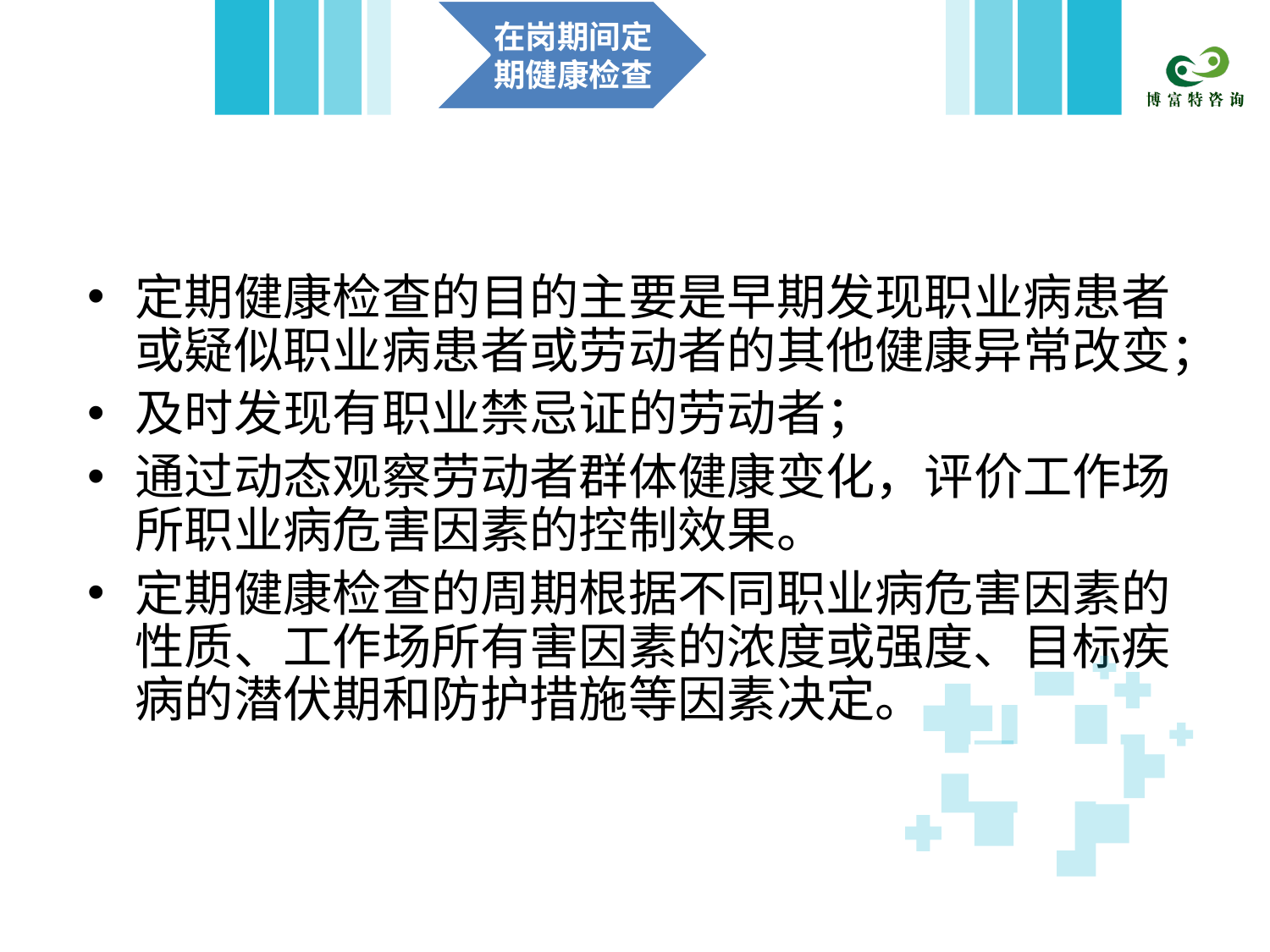

在岗期间定期健康检查
定期健康检查的目的主要是早期发现职业病患者或疑似职业病患者或劳动者的其他健康异常改变；
及时发现有职业禁忌证的劳动者；
通过动态观察劳动者群体健康变化，评价工作场所职业病危害因素的控制效果。
定期健康检查的周期根据不同职业病危害因素的性质、工作场所有害因素的浓度或强度、目标疾病的潜伏期和防护措施等因素决定。